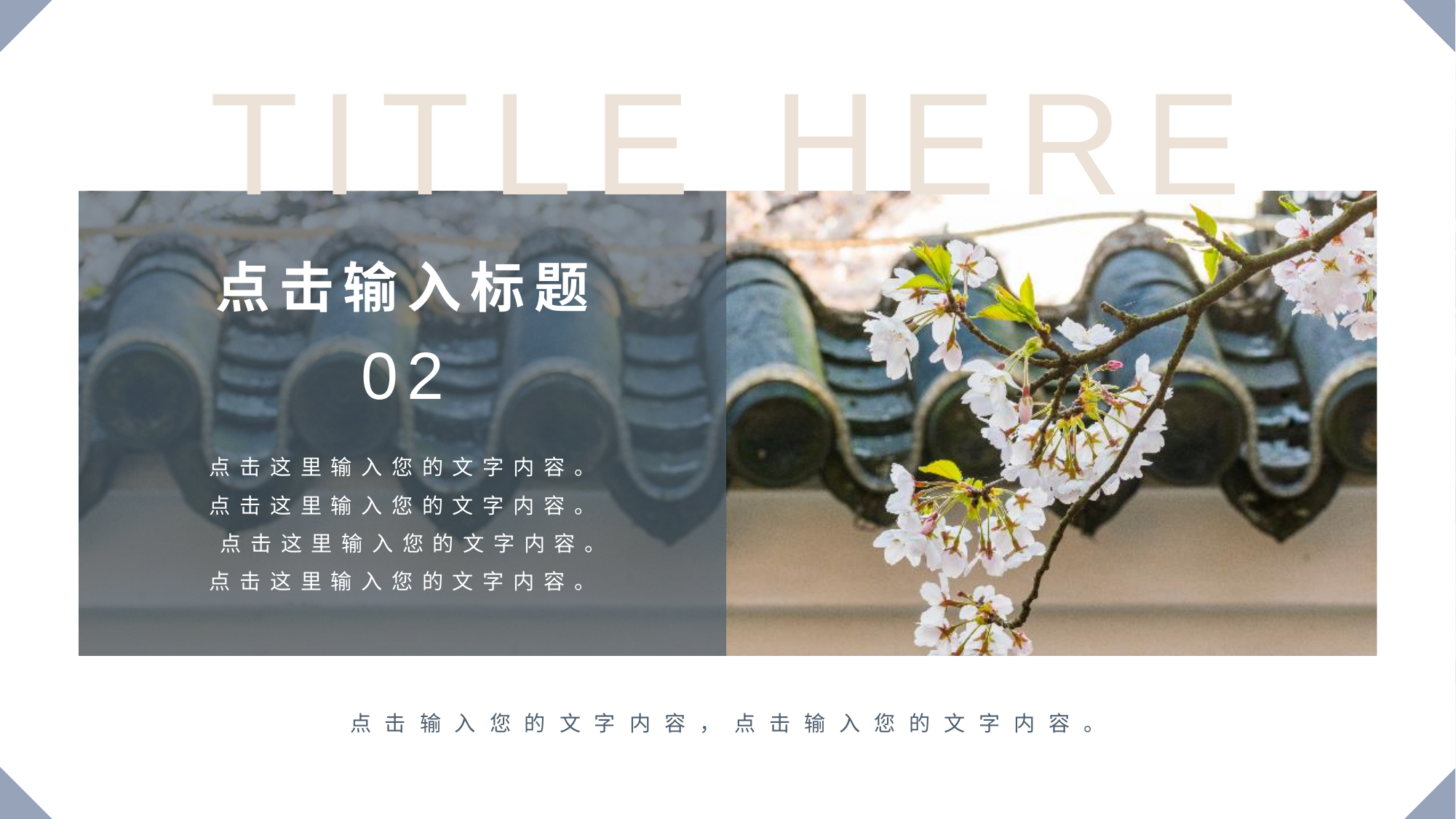

TITLE HERE

点击输入标题
02
点击这里输入您的文字内容。
点击这里输入您的文字内容。
点击这里输入您的文字内容。点击这里输入您的文字内容。
点击输入您的文字内容，点击输入您的文字内容。